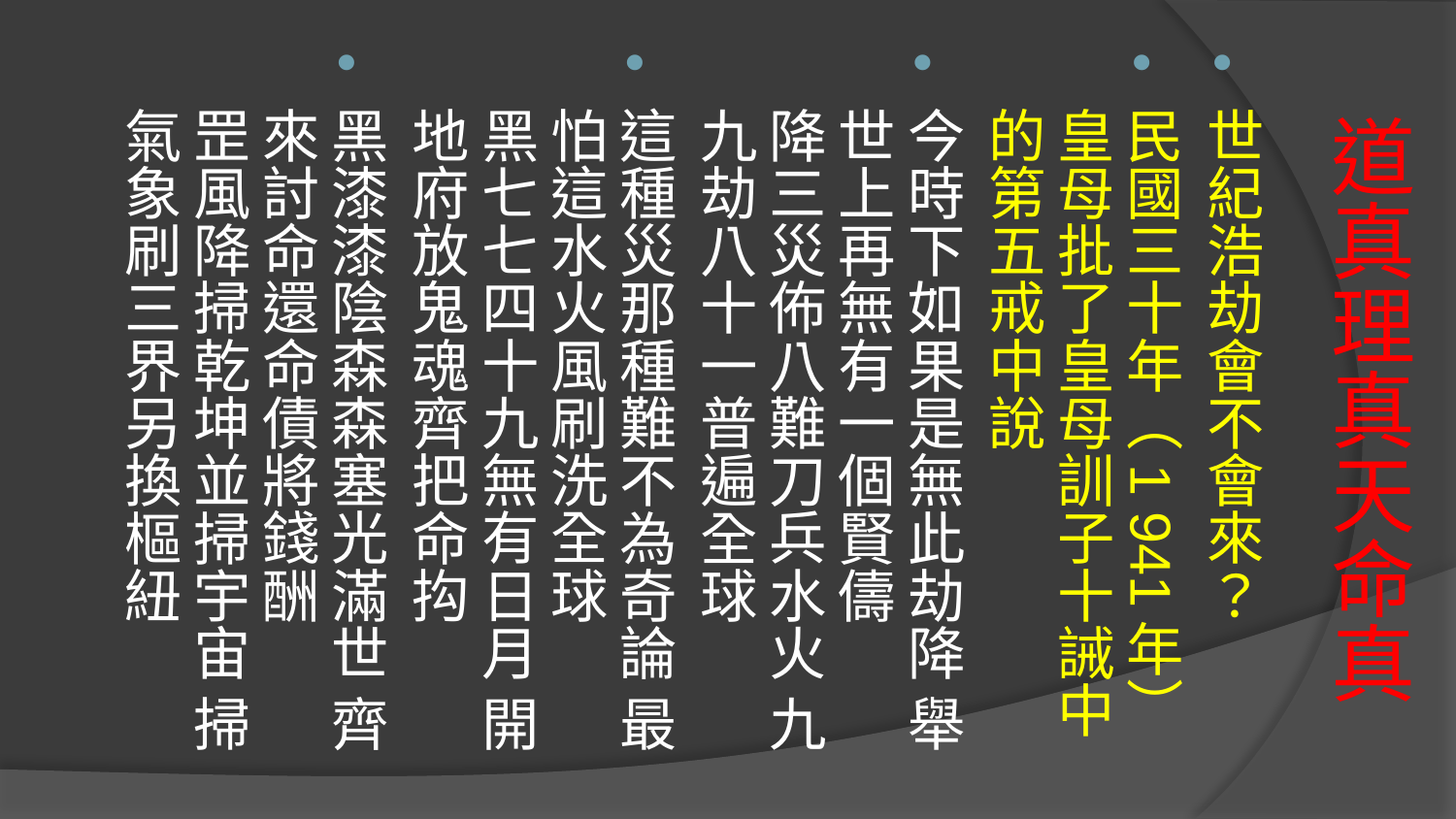

世紀浩劫會不會來？
民國三十年（1 941年）皇母批了皇母訓子十誡中的第五戒中說
今時下如果是無此劫降 舉世上再無有一個賢儔
降三災佈八難刀兵水火 九九劫八十一普遍全球
這種災那種難不為奇論 最怕這水火風刷洗全球
黑七七四十九無有日月 開地府放鬼魂齊把命抅
黑漆漆陰森森塞光滿世 齊來討命還命債將錢酬
罡風降掃乾坤並掃宇宙 掃氣象刷三界另換樞紐

# 道真理真天命真